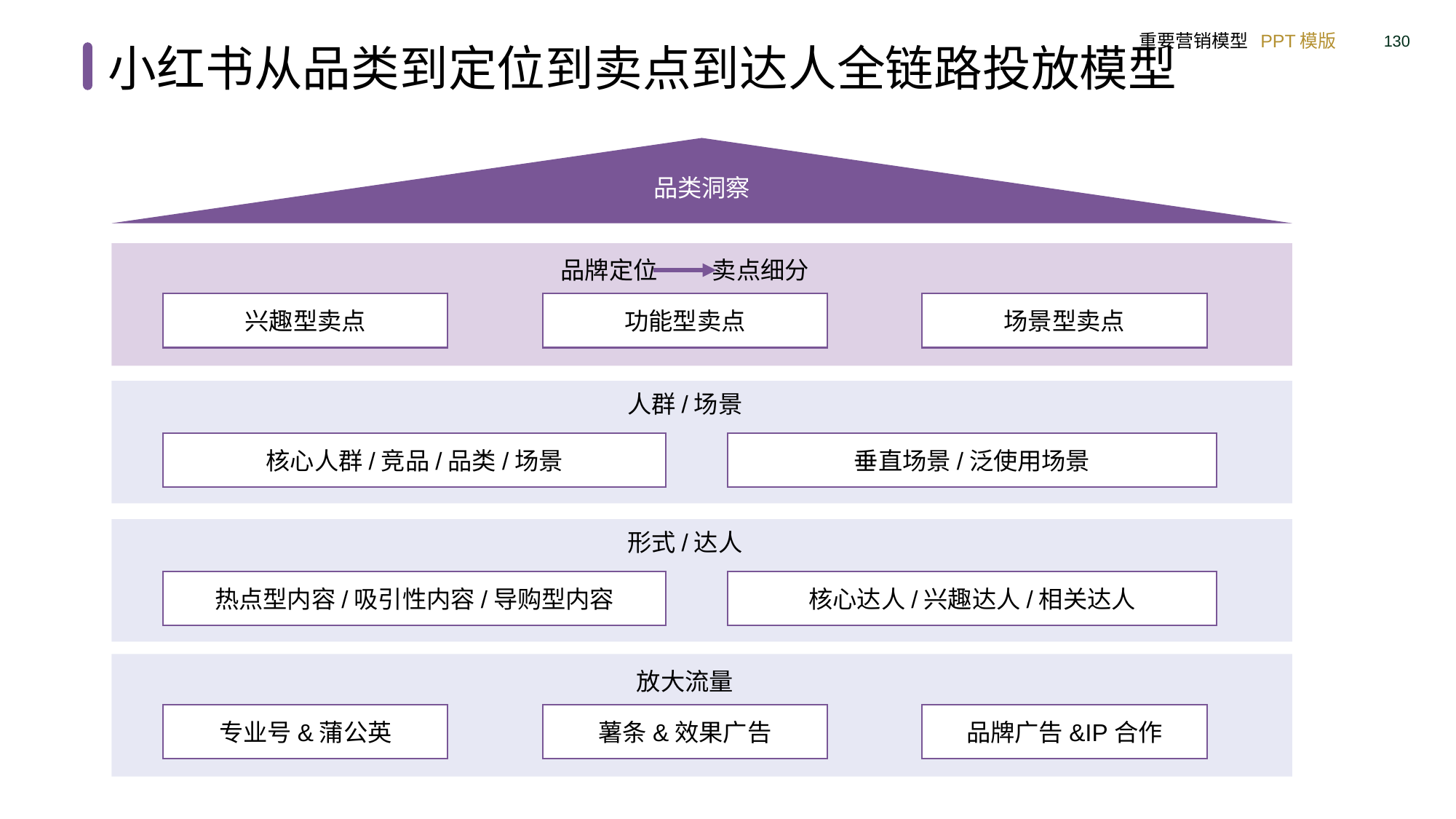

小红书从品类到定位到卖点到达人全链路投放模型
品类洞察

品牌定位          卖点细分
兴趣型卖点
功能型卖点
场景型卖点

人群/场景
核心人群/竞品/品类/场景
垂直场景/泛使用场景

形式/达人
热点型内容/吸引性内容/导购型内容
核心达人/兴趣达人/相关达人

放大流量
专业号&蒲公英
薯条&效果广告
品牌广告&IP合作